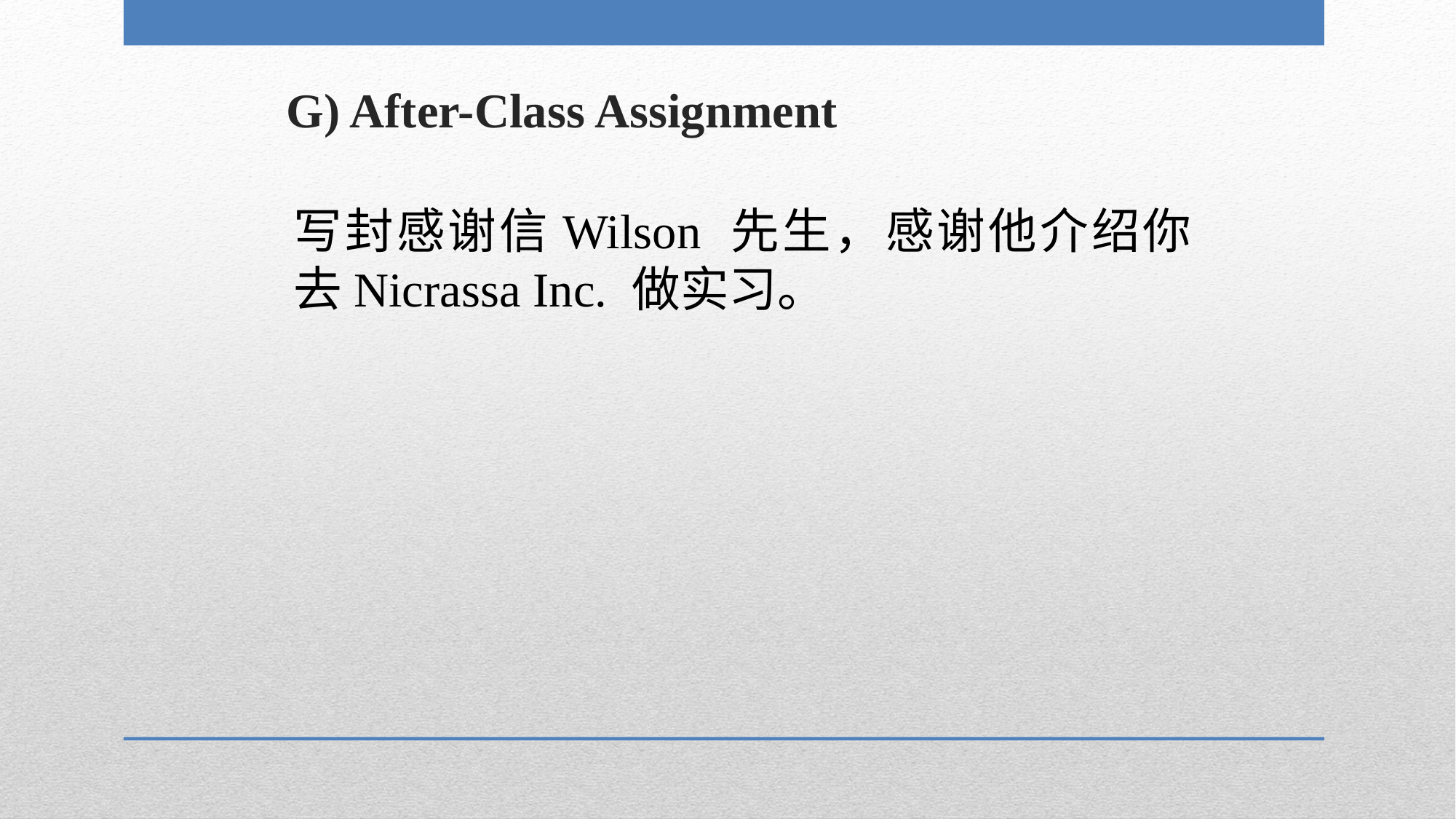

# G) After-Class Assignment
写封感谢信Wilson 先生，感谢他介绍你去Nicrassa Inc. 做实习。